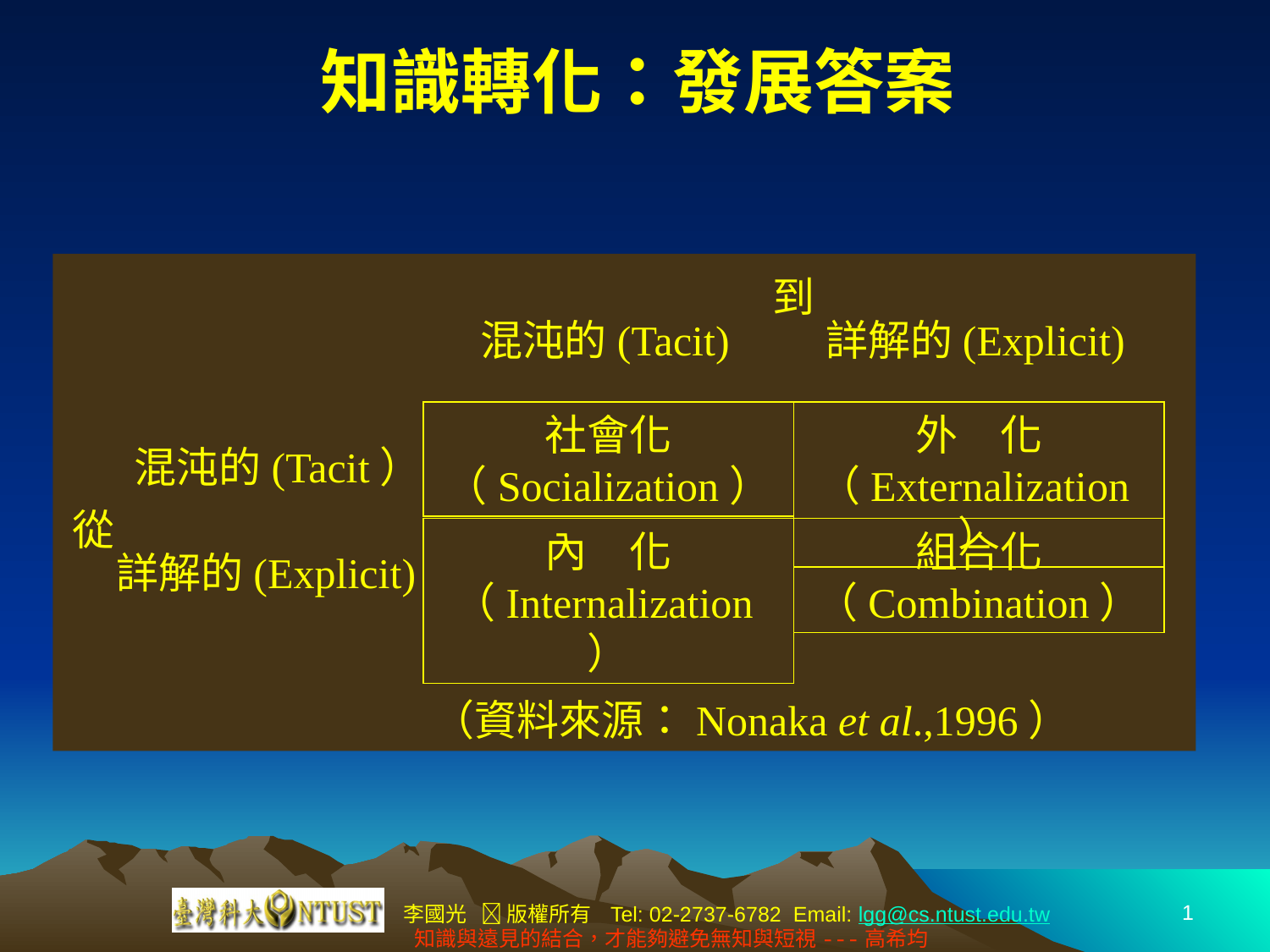

# 知識轉化：發展答案

到
混沌的(Tacit)
詳解的(Explicit)
社會化（Socialization）
外　化（Externalization）
混沌的(Tacit）
從
內　化（Internalization）
組合化（Combination）
詳解的(Explicit)
（資料來源：Nonaka et al.,1996）
1